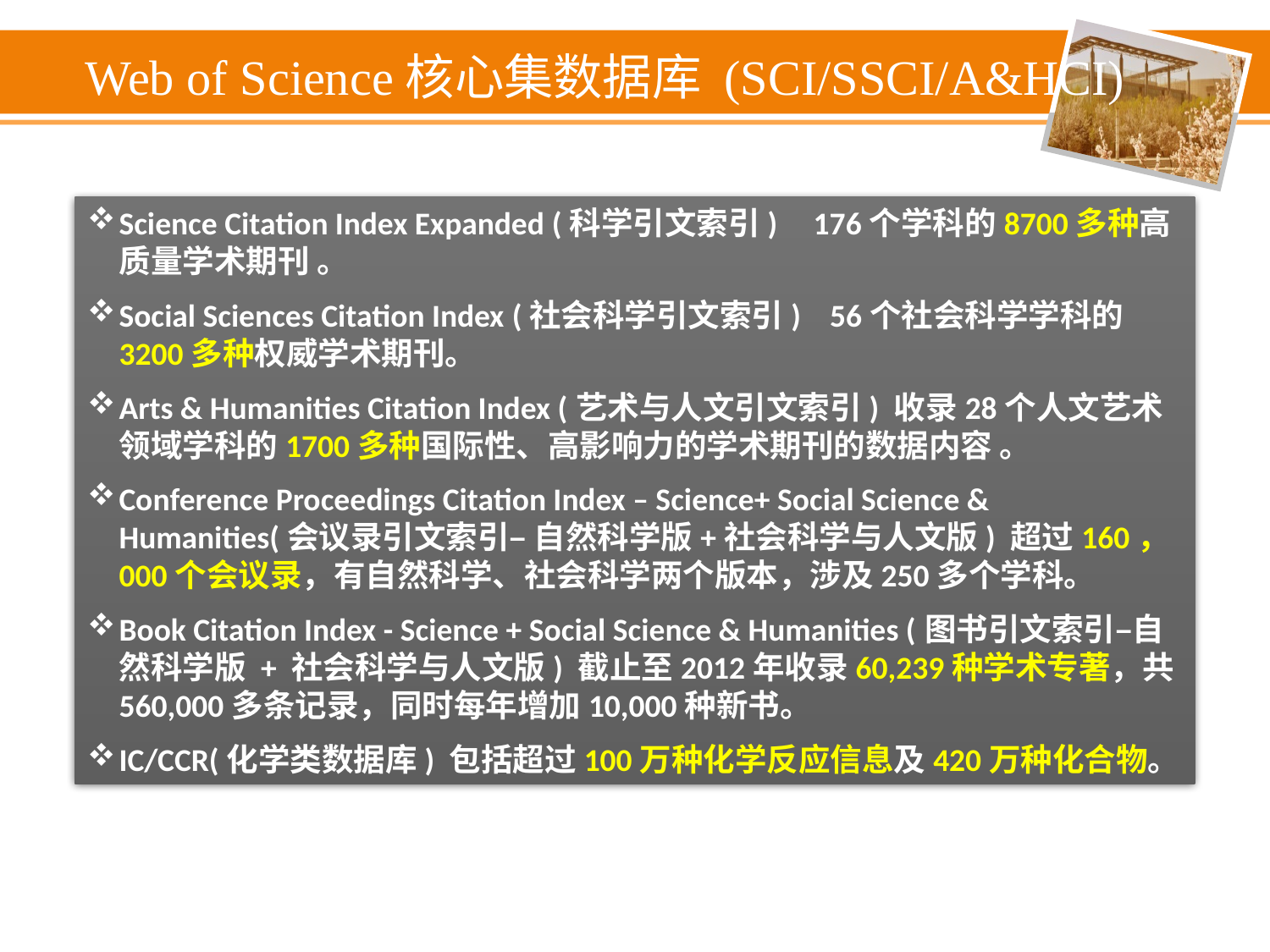

# Web of Science核心集数据库 (SCI/SSCI/A&HCI)
Science Citation Index Expanded (科学引文索引)     176个学科的8700多种高质量学术期刊 。
Social Sciences Citation Index (社会科学引文索引)    56个社会科学学科的3200多种权威学术期刊。
Arts & Humanities Citation Index (艺术与人文引文索引) 收录28个人文艺术领域学科的1700多种国际性、高影响力的学术期刊的数据内容 。
Conference Proceedings Citation Index – Science+ Social Science & Humanities(会议录引文索引– 自然科学版+社会科学与人文版) 超过160，000个会议录，有自然科学、社会科学两个版本，涉及250多个学科。
Book Citation Index - Science + Social Science & Humanities (图书引文索引–自然科学版 + 社会科学与人文版) 截止至2012年收录60,239种学术专著，共560,000多条记录，同时每年增加10,000种新书。
IC/CCR(化学类数据库) 包括超过100万种化学反应信息及420万种化合物。